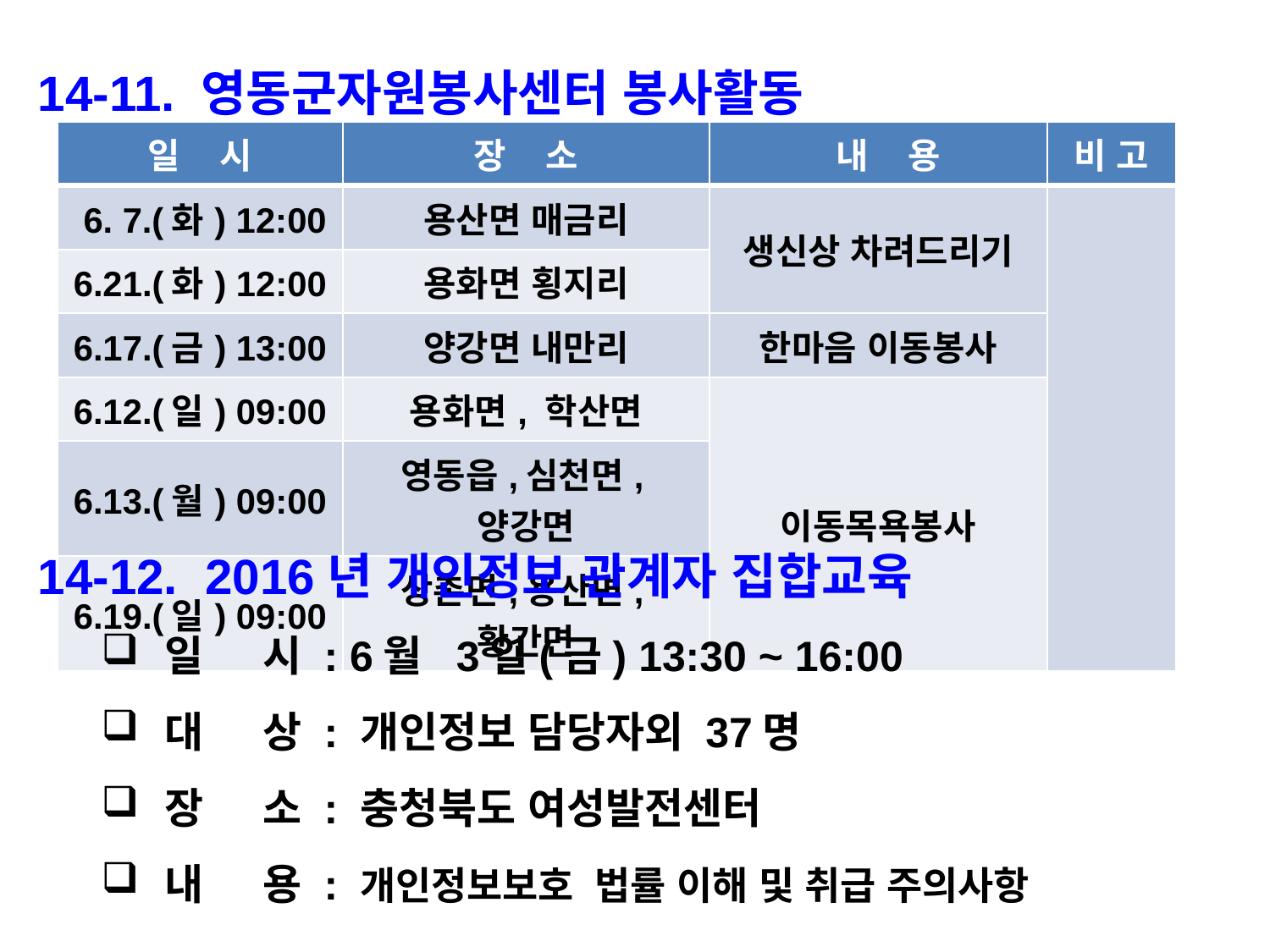

14-11. 영동군자원봉사센터 봉사활동

| 일 시 | 장 소 | 내 용 | 비 고 |
| --- | --- | --- | --- |
| 6. 7.(화) 12:00 | 용산면 매금리 | 생신상 차려드리기 |  |
| 6.21.(화) 12:00 | 용화면 횡지리 |  |  |
| 6.17.(금) 13:00 | 양강면 내만리 | 한마음 이동봉사 |  |
| 6.12.(일) 09:00 | 용화면, 학산면 | 이동목욕봉사 |  |
| 6.13.(월) 09:00 | 영동읍,심천면,양강면 |  |  |
| 6.19.(일) 09:00 | 상촌면,용산면,황간면 |  |  |

14-12.  2016년 개인정보 관계자 집합교육
일     시 : 6월  3일(금) 13:30 ~ 16:00
대     상 : 개인정보 담당자외 37명
장     소 : 충청북도 여성발전센터
내     용 : 개인정보보호  법률 이해 및 취급 주의사항